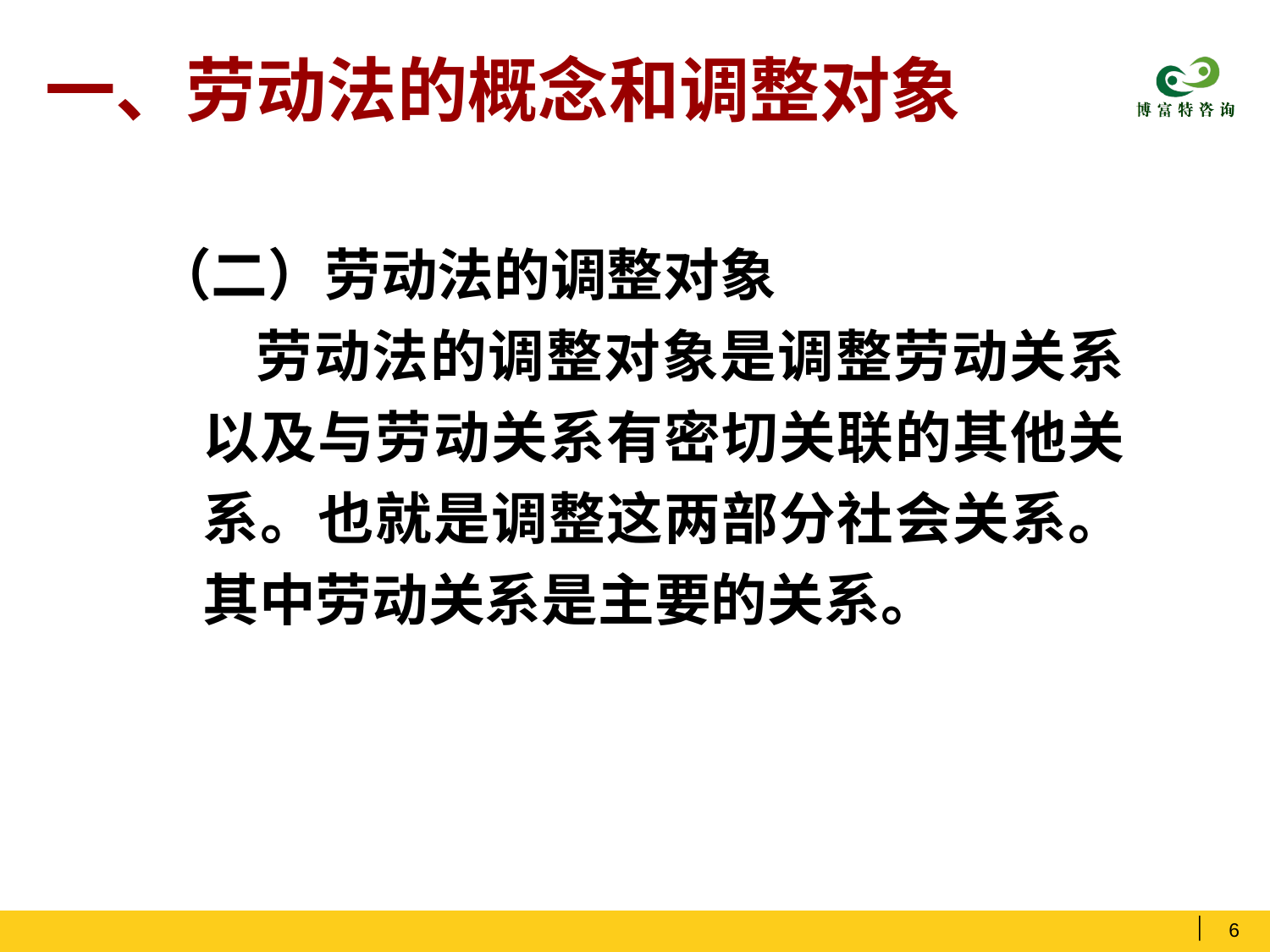

# 一、劳动法的概念和调整对象
（二）劳动法的调整对象
      劳动法的调整对象是调整劳动关系以及与劳动关系有密切关联的其他关系。也就是调整这两部分社会关系。其中劳动关系是主要的关系。